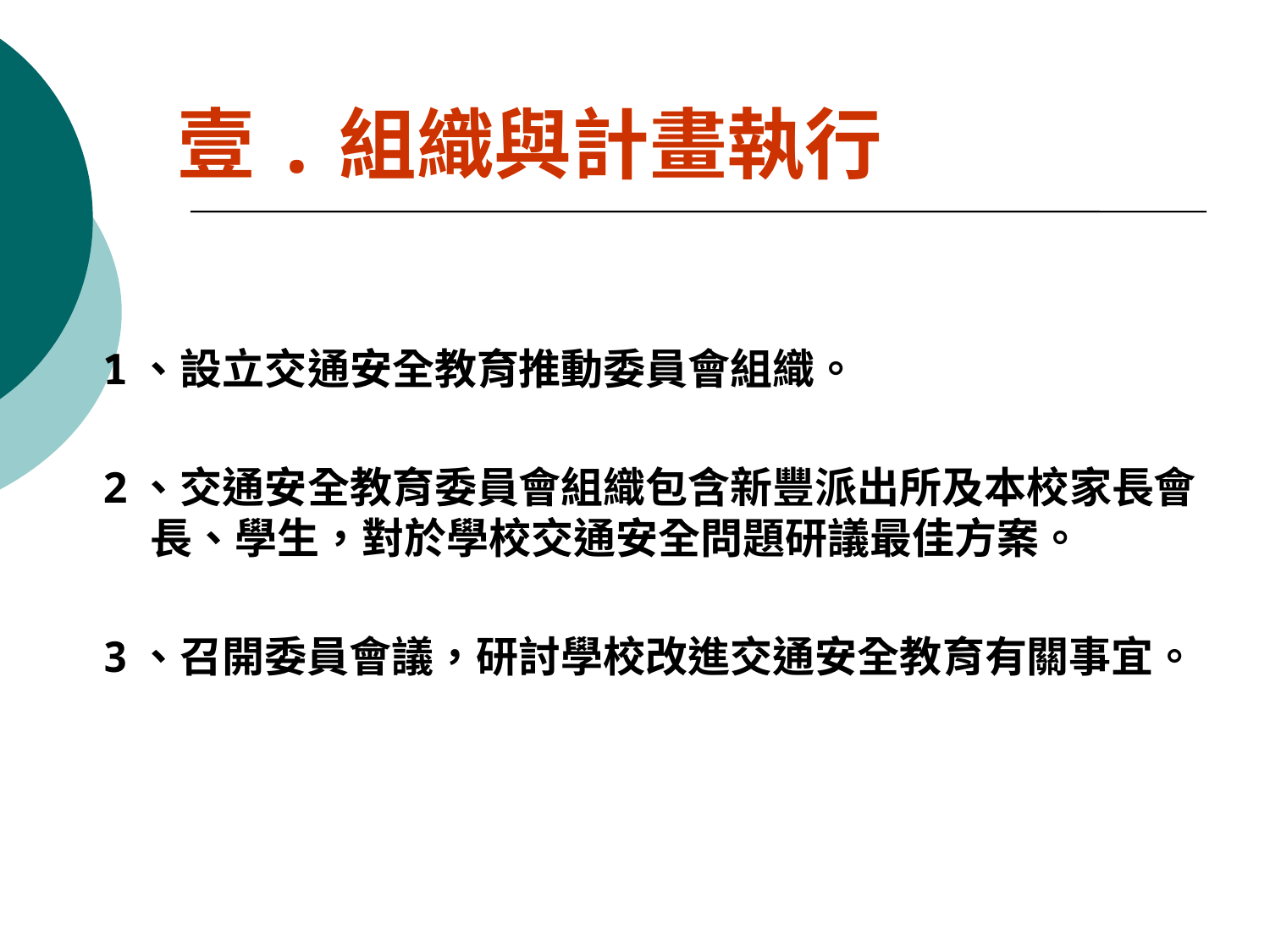

# 壹.組織與計畫執行
1、設立交通安全教育推動委員會組織。

2、交通安全教育委員會組織包含新豐派出所及本校家長會長、學生，對於學校交通安全問題研議最佳方案。

3、召開委員會議，研討學校改進交通安全教育有關事宜。